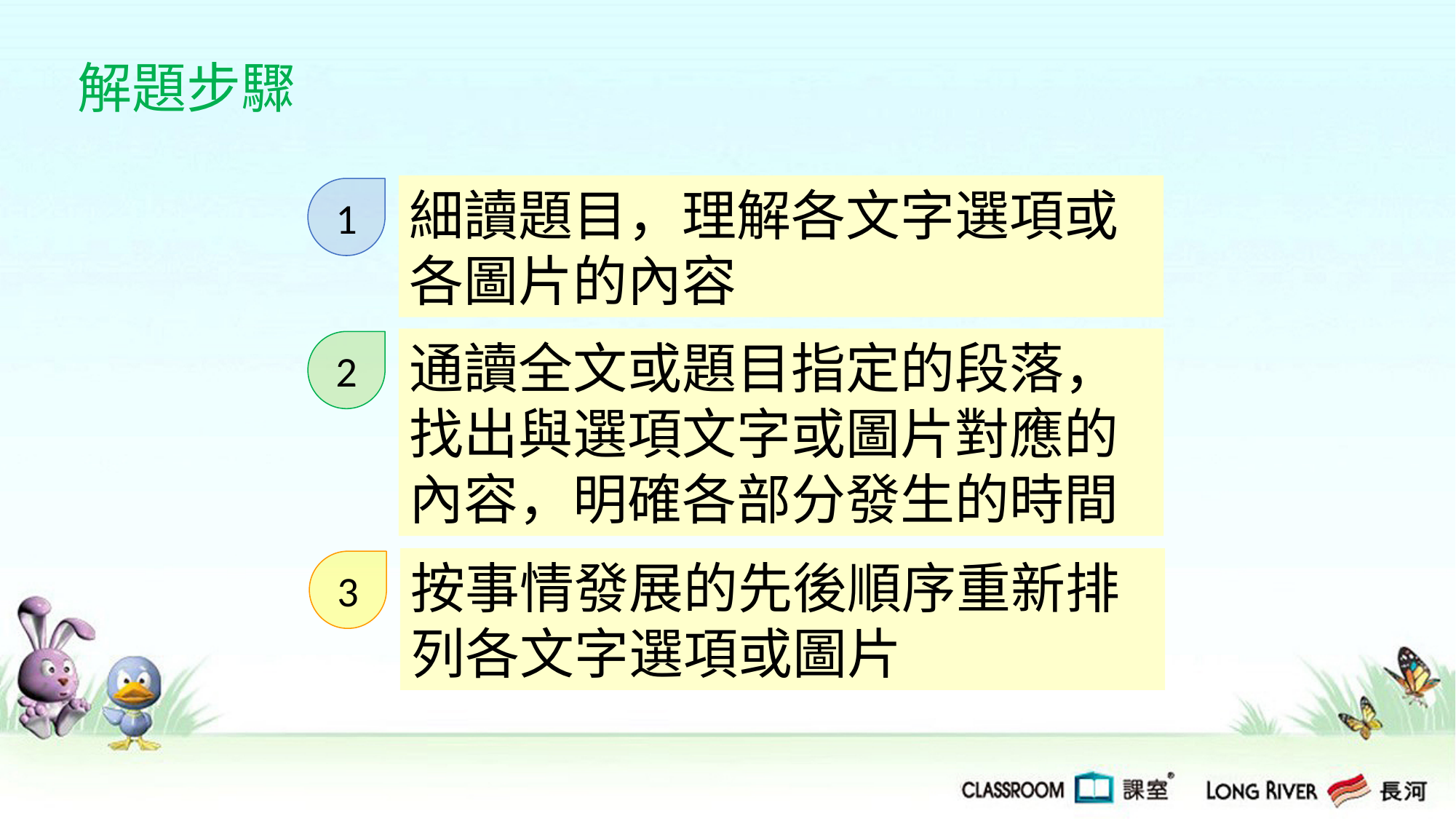

解題步驟
細讀題目，理解各文字選項或各圖片的內容
1
通讀全文或題目指定的段落，找出與選項文字或圖片對應的內容，明確各部分發生的時間
2
按事情發展的先後順序重新排列各文字選項或圖片
3